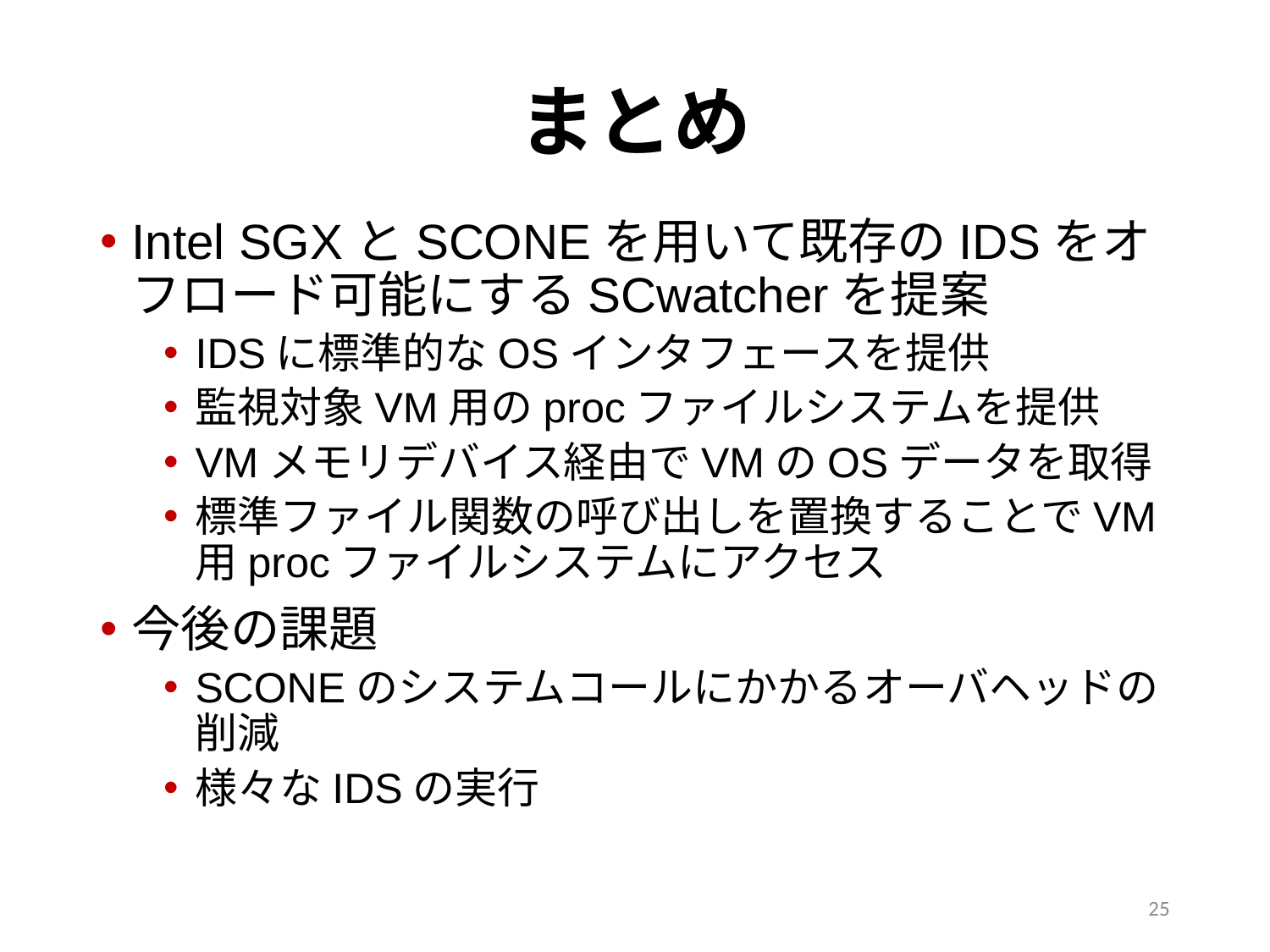

# まとめ
Intel SGXとSCONEを用いて既存のIDSをオフロード可能にするSCwatcherを提案
IDSに標準的なOSインタフェースを提供
監視対象VM用のprocファイルシステムを提供
VMメモリデバイス経由でVMのOSデータを取得
標準ファイル関数の呼び出しを置換することでVM用procファイルシステムにアクセス
今後の課題
SCONEのシステムコールにかかるオーバヘッドの削減
様々なIDSの実行
25